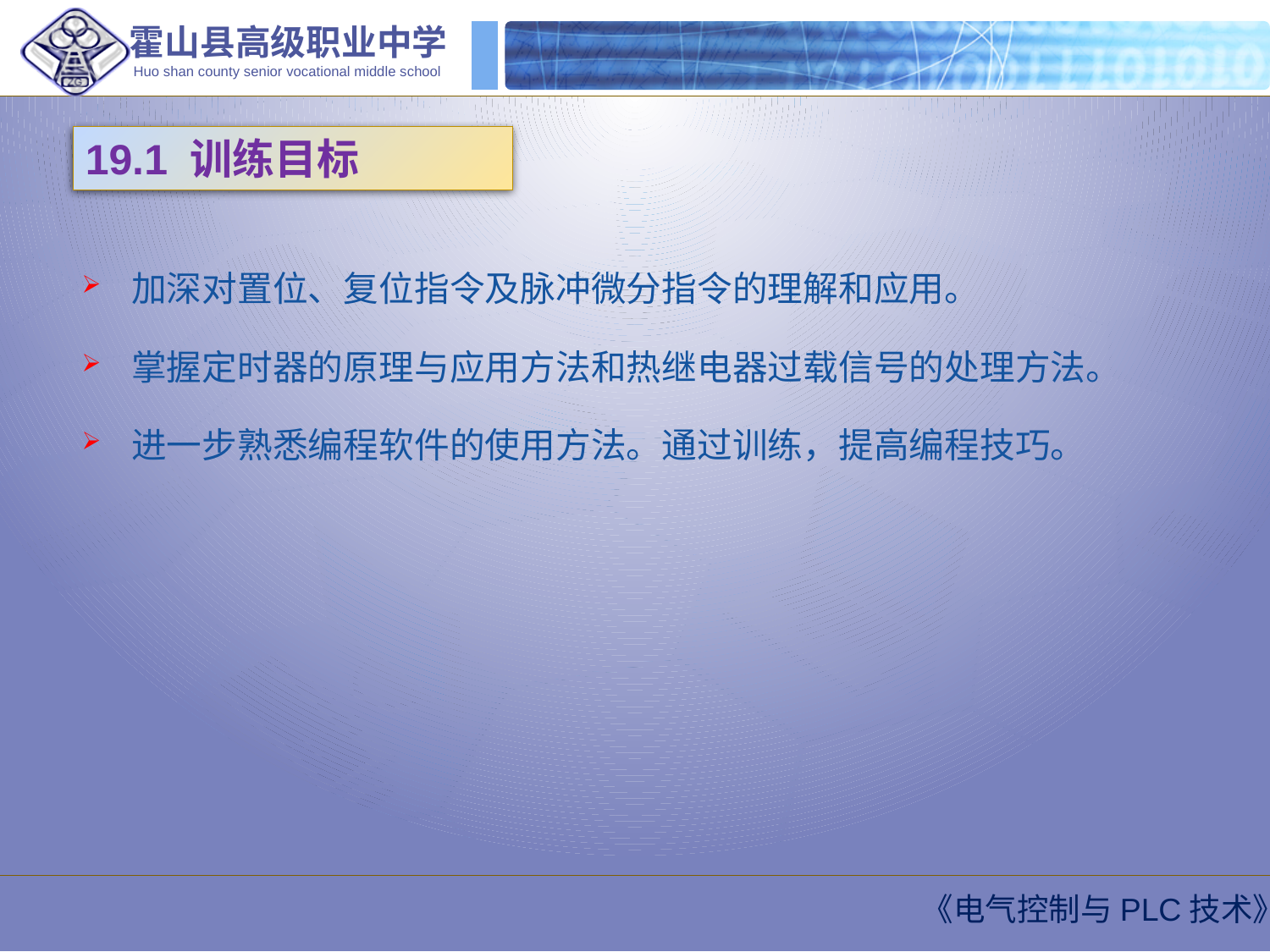

19.1 训练目标
加深对置位、复位指令及脉冲微分指令的理解和应用。
掌握定时器的原理与应用方法和热继电器过载信号的处理方法。
进一步熟悉编程软件的使用方法。通过训练，提高编程技巧。